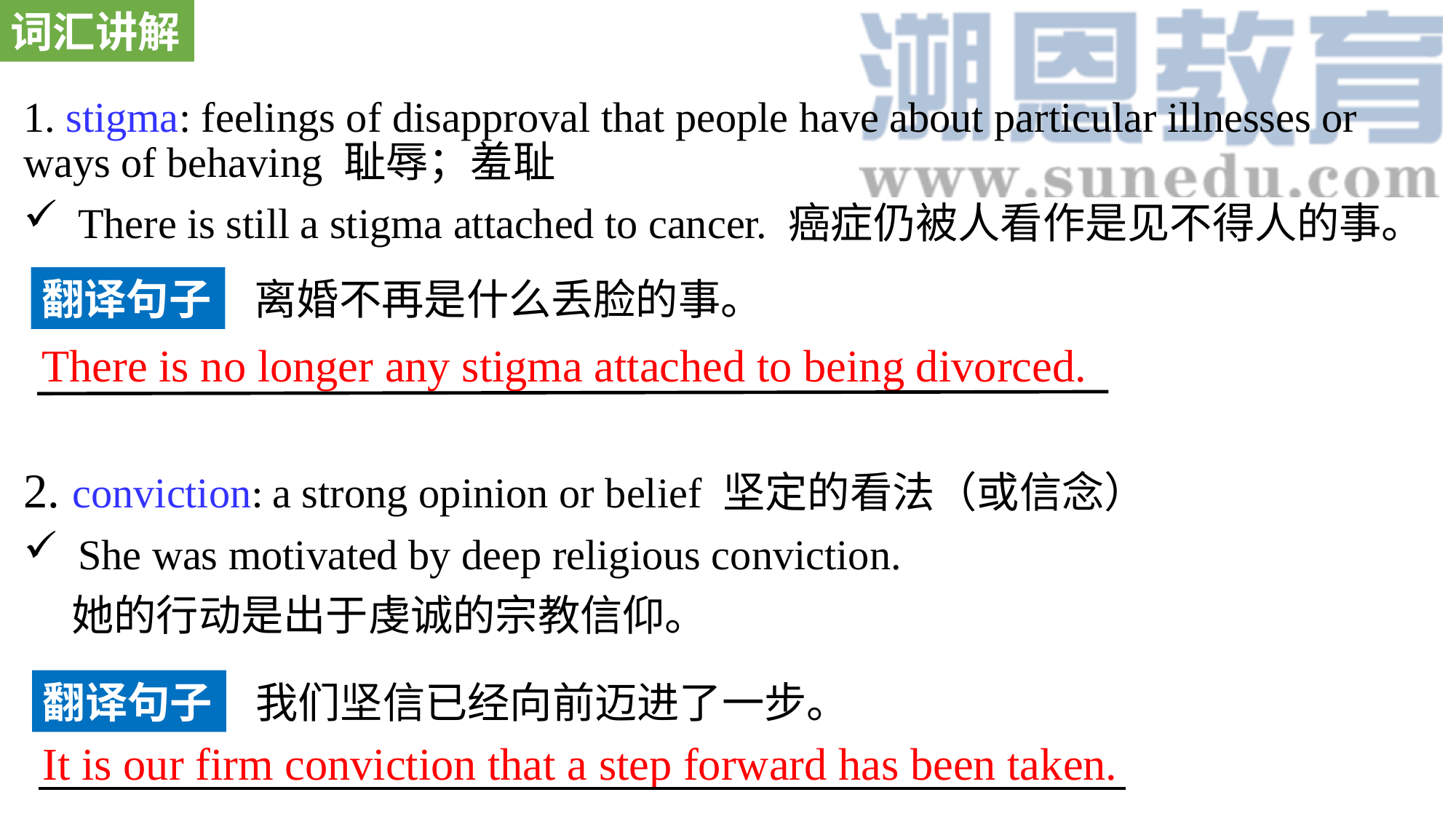

词汇讲解
1. stigma: feelings of disapproval that people have about particular illnesses or ways of behaving 耻辱；羞耻
There is still a stigma attached to cancer. 癌症仍被人看作是见不得人的事。

2. conviction: a strong opinion or belief 坚定的看法（或信念）
She was motivated by deep religious conviction.
    她的行动是出于虔诚的宗教信仰。
翻译句子
离婚不再是什么丢脸的事。
There is no longer any stigma attached to being divorced.
翻译句子
我们坚信已经向前迈进了一步。
It is our firm conviction that a step forward has been taken.